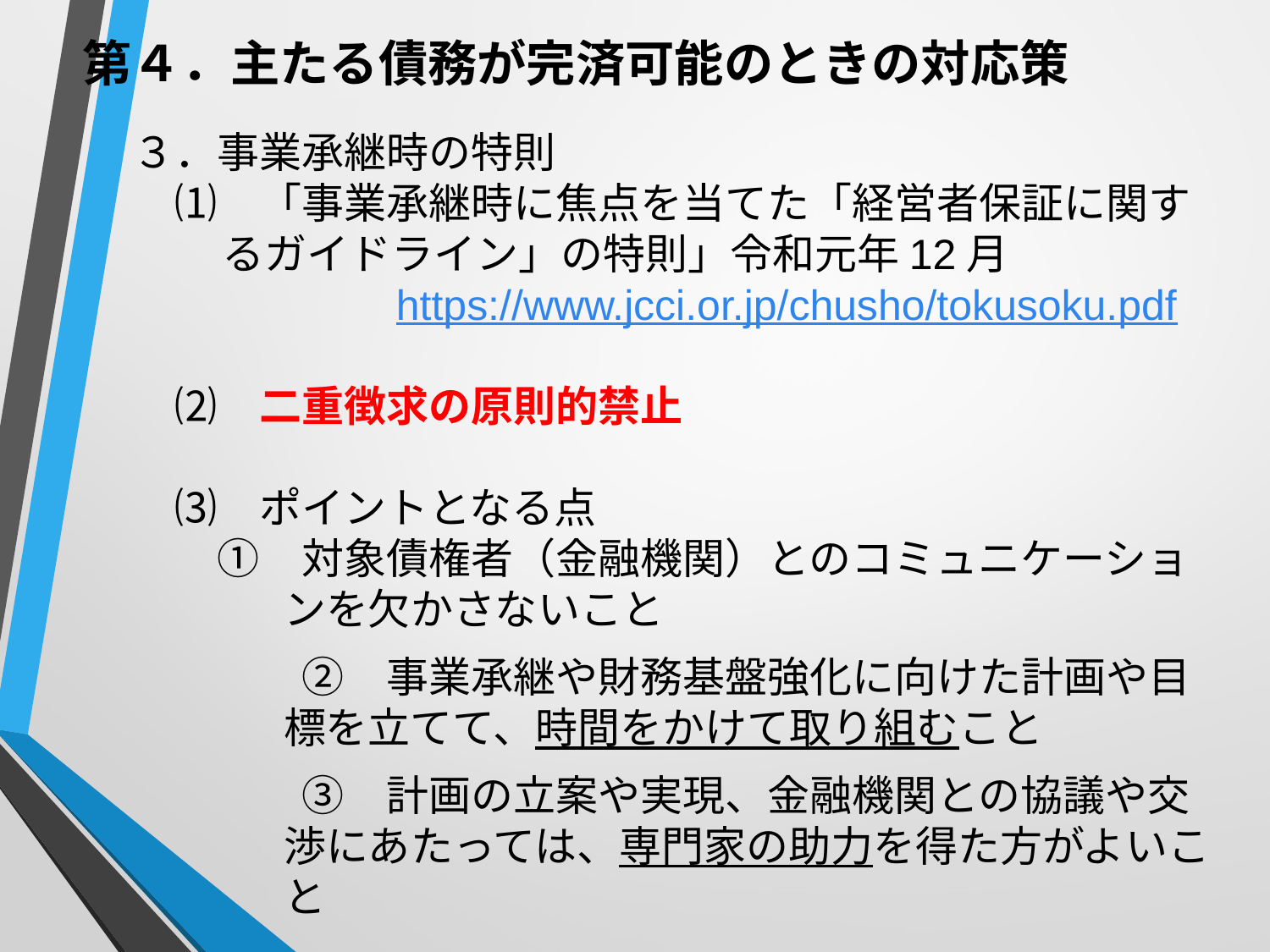

第４．主たる債務が完済可能のときの対応策

　　３．事業承継時の特則
　　　⑴　「事業承継時に焦点を当てた「経営者保証に関するガイドライン」の特則」令和元年12月
　　　　　　　　https://www.jcci.or.jp/chusho/tokusoku.pdf

　　　⑵　二重徴求の原則的禁止

　　　⑶　ポイントとなる点
　　　　①　対象債権者（金融機関）とのコミュニケーションを欠かさないこと

　　　　　　②　事業承継や財務基盤強化に向けた計画や目標を立てて、時間をかけて取り組むこと

　　　　　　③　計画の立案や実現、金融機関との協議や交渉にあたっては、専門家の助力を得た方がよいこと